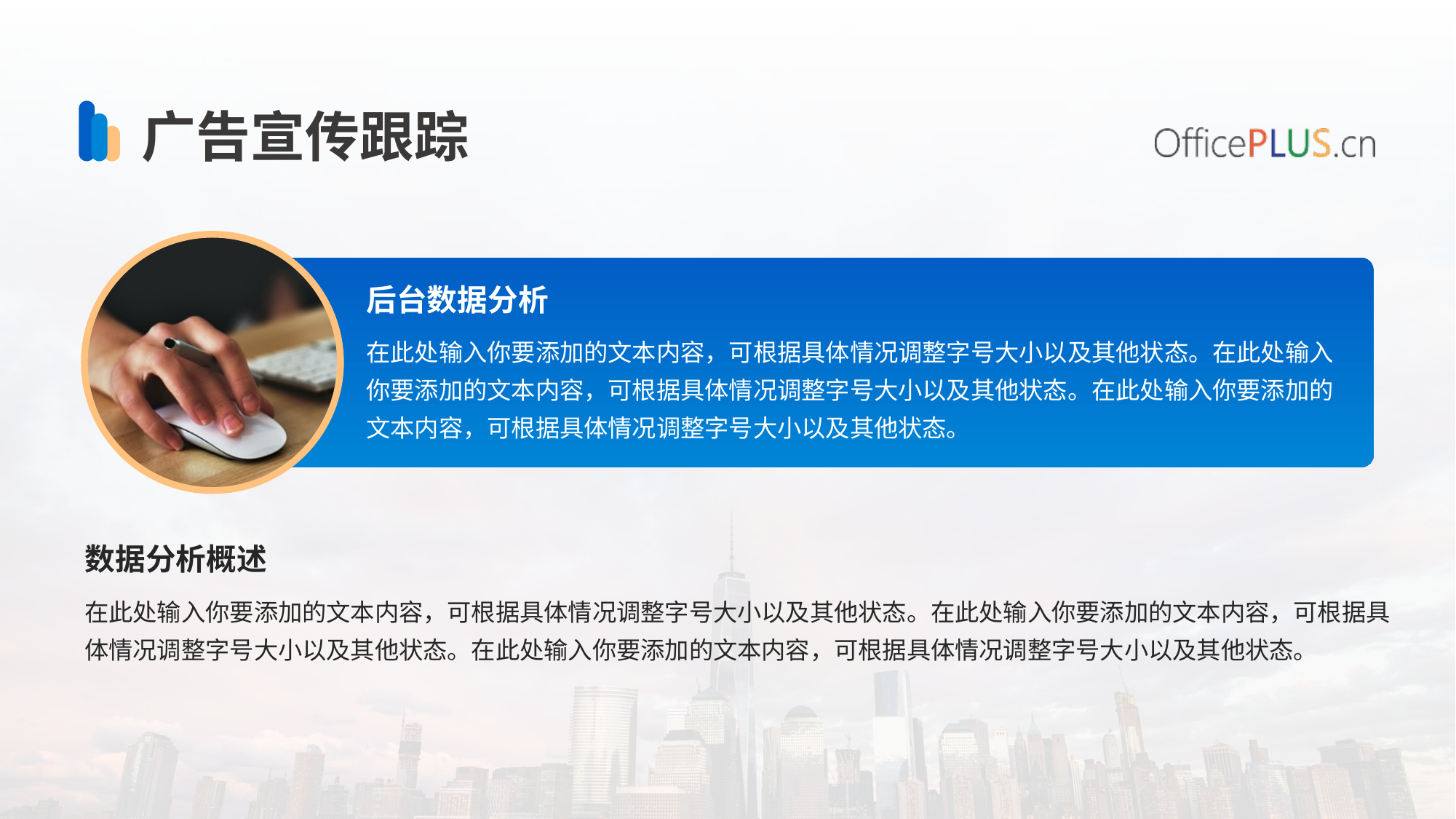

广告宣传跟踪

后台数据分析
在此处输入你要添加的文本内容，可根据具体情况调整字号大小以及其他状态。在此处输入你要添加的文本内容，可根据具体情况调整字号大小以及其他状态。在此处输入你要添加的文本内容，可根据具体情况调整字号大小以及其他状态。

数据分析概述
在此处输入你要添加的文本内容，可根据具体情况调整字号大小以及其他状态。在此处输入你要添加的文本内容，可根据具体情况调整字号大小以及其他状态。在此处输入你要添加的文本内容，可根据具体情况调整字号大小以及其他状态。